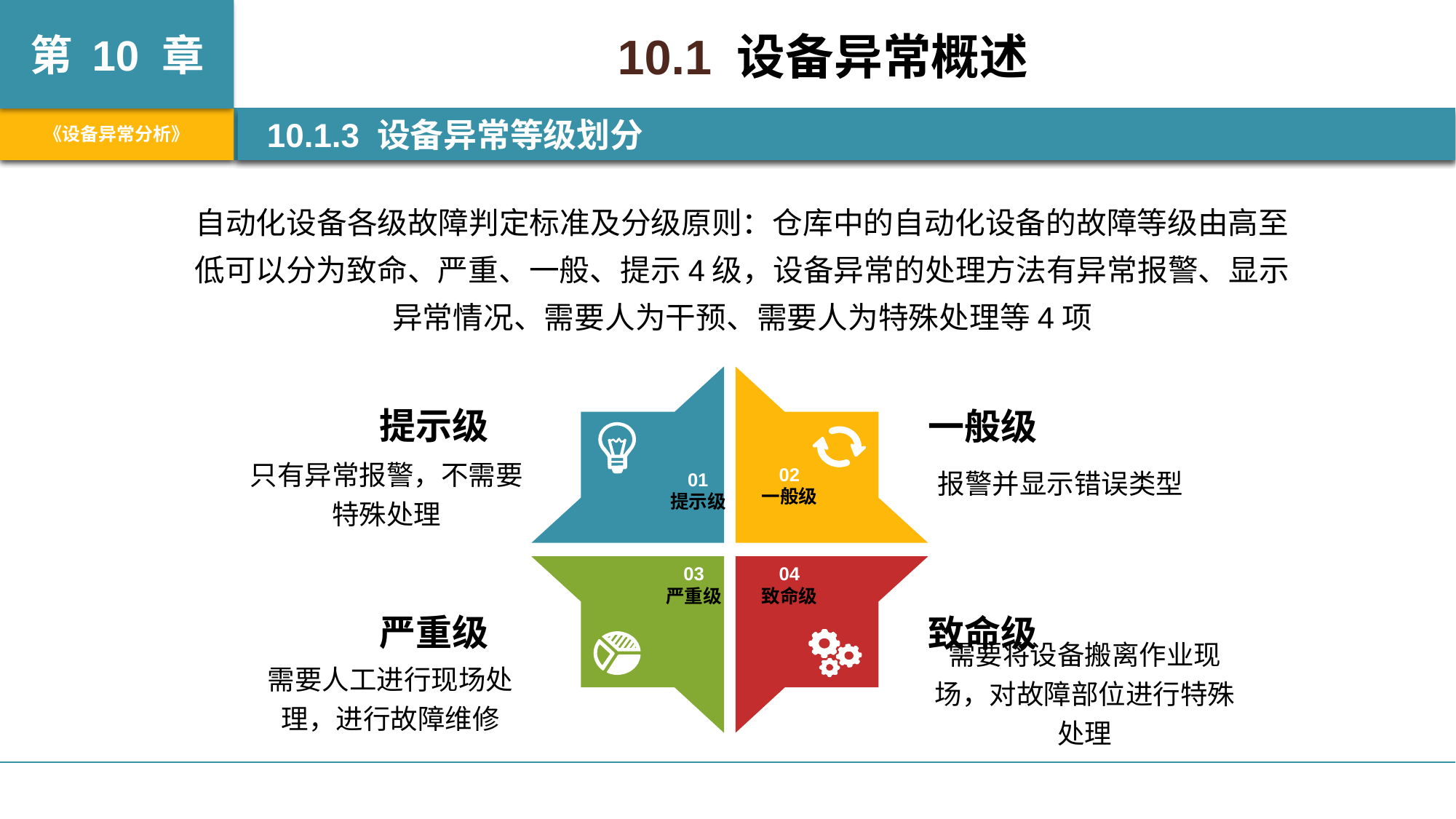

10.1 设备异常概述
  10.1.3 设备异常等级划分
自动化设备各级故障判定标准及分级原则：仓库中的自动化设备的故障等级由高至低可以分为致命、严重、一般、提示4级，设备异常的处理方法有异常报警、显示异常情况、需要人为干预、需要人为特殊处理等4项

02
一般级
01
提示级

03
严重级
04
致命级

提示级
只有异常报警，不需要特殊处理
一般级
报警并显示错误类型
严重级
需要人工进行现场处理，进行故障维修
致命级
需要将设备搬离作业现场，对故障部位进行特殊处理